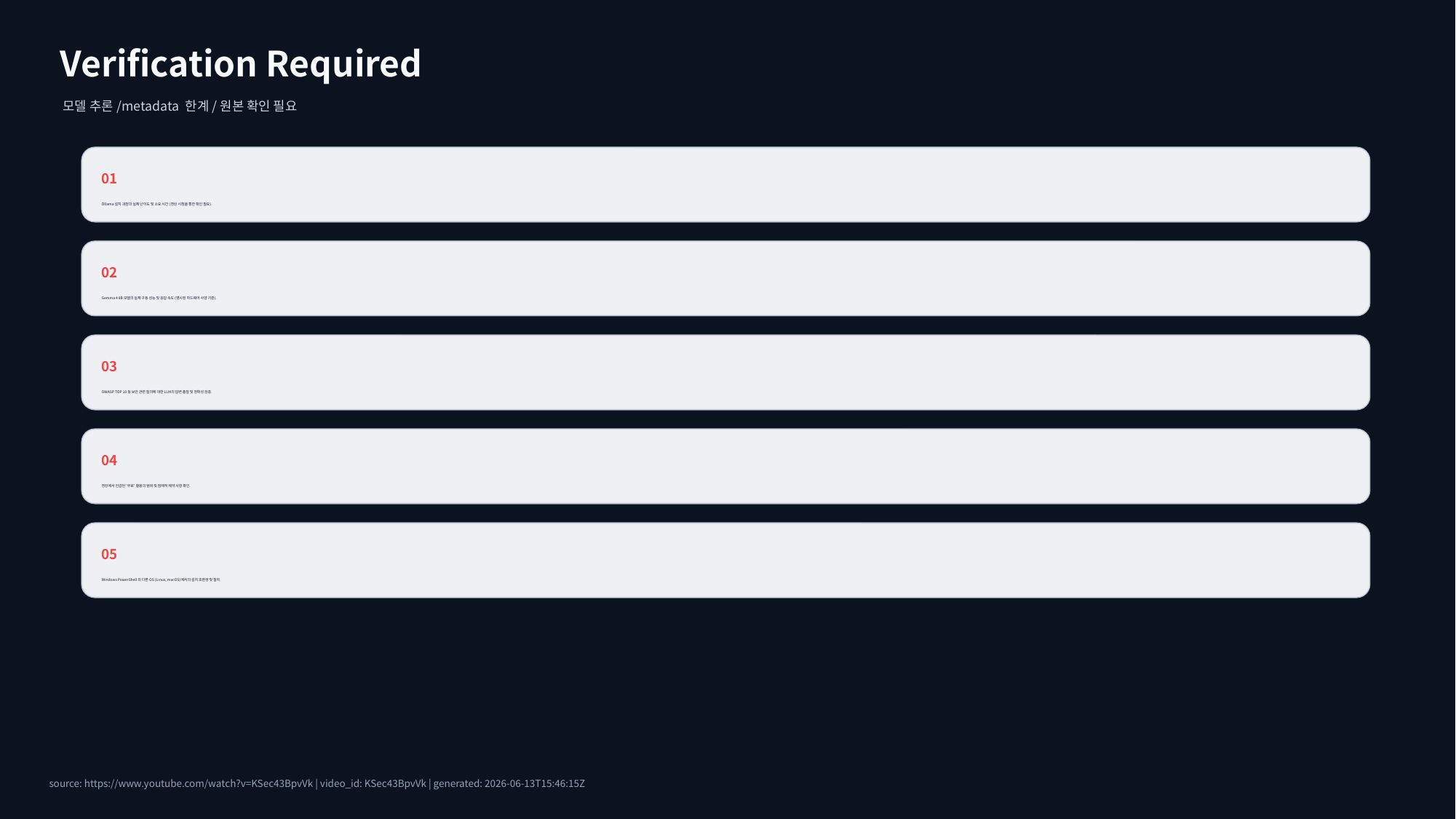

Verification Required
모델 추론/metadata 한계/원본 확인 필요

01
Ollama 설치 과정의 실제 난이도 및 소요 시간 (영상 시청을 통한 확인 필요).

02
Gemma 4 8B 모델의 실제 구동 성능 및 응답 속도 (명시된 하드웨어 사양 기준).

03
OWASP TOP 10 등 보안 관련 질의에 대한 LLM의 답변 품질 및 정확성 검증.

04
영상에서 언급된 '무료' 활용의 범위 및 잠재적 제약 사항 확인.

05
Windows PowerShell 외 다른 OS (Linux, macOS)에서의 설치 호환성 및 절차.
source: https://www.youtube.com/watch?v=KSec43BpvVk | video_id: KSec43BpvVk | generated: 2026-06-13T15:46:15Z